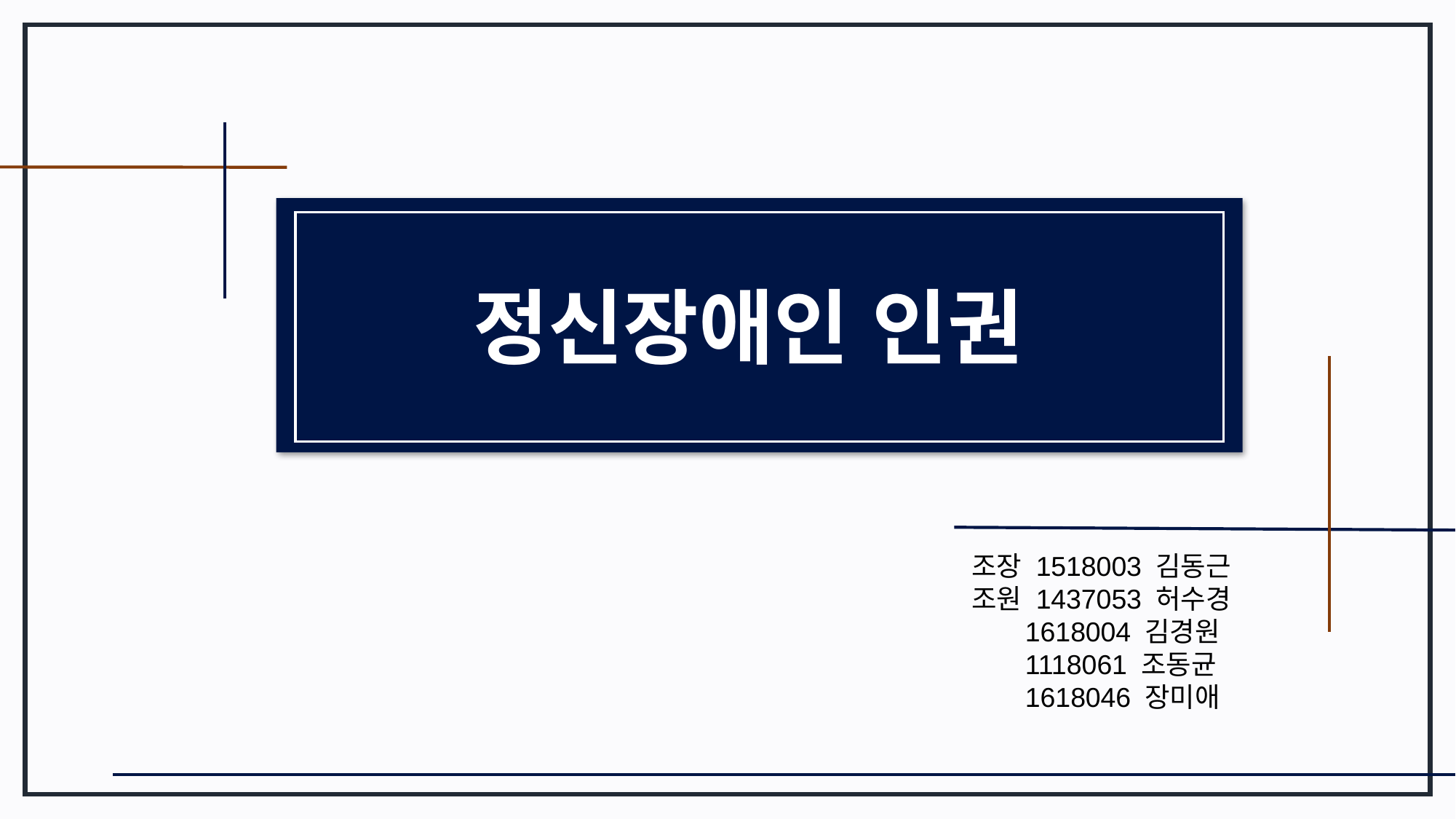

정신장애인 인권

조장 1518003 김동근
조원 1437053 허수경
       1618004 김경원
       1118061 조동균
       1618046 장미애